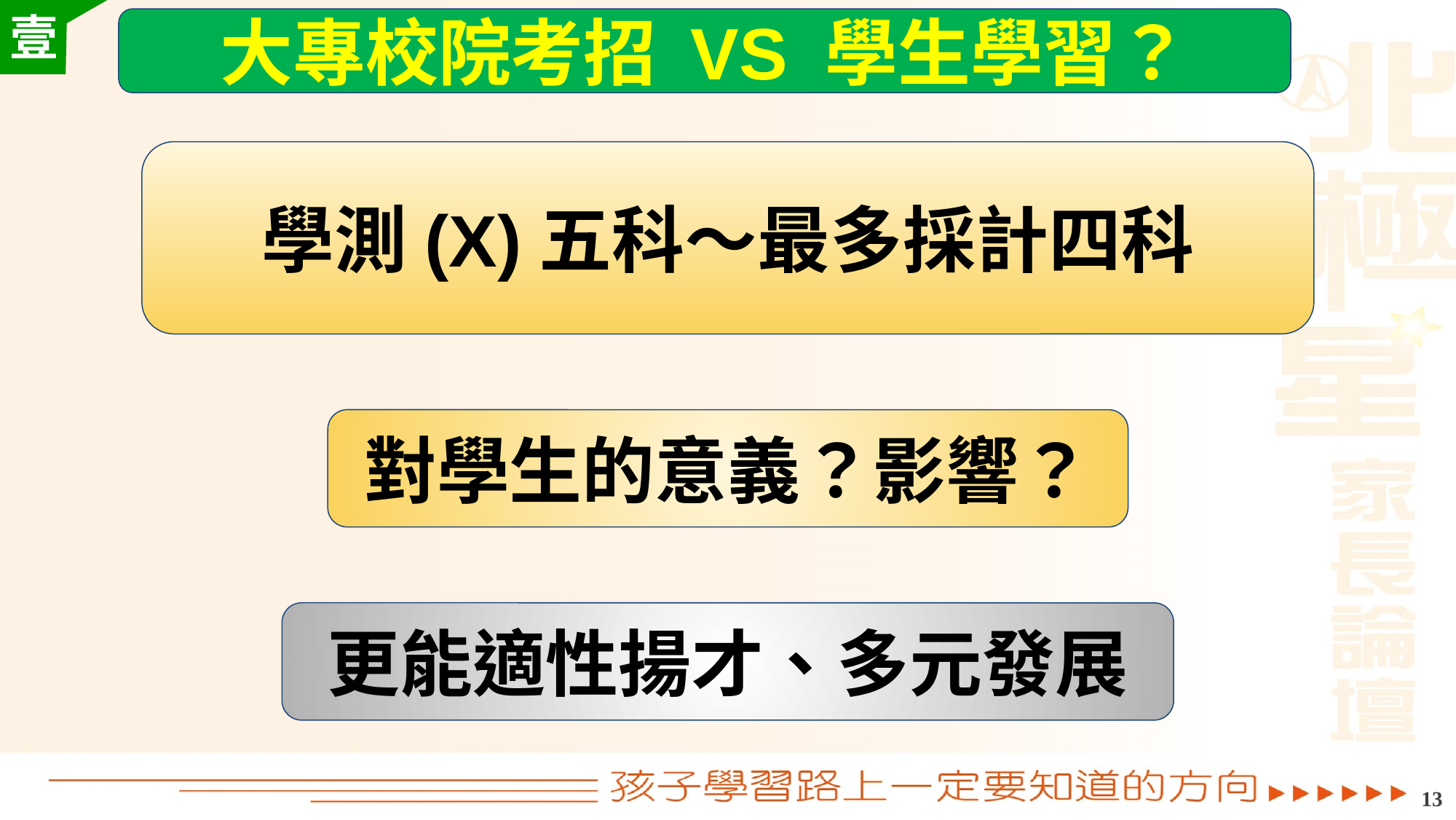

大專校院考招 VS 學生學習？
學測(X)五科～最多採計四科
對學生的意義？影響？
更能適性揚才、多元發展
13